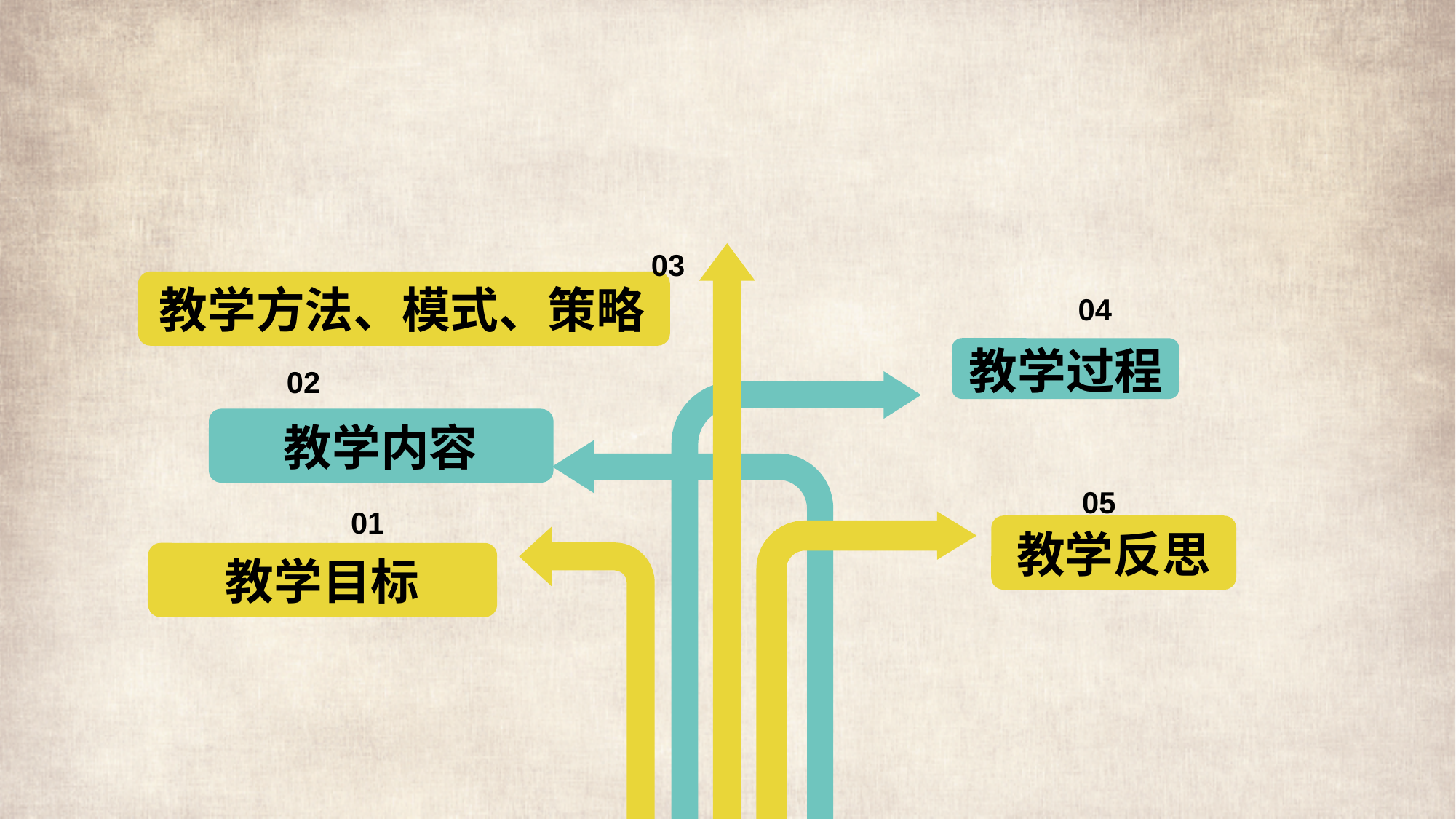

03

教学方法、模式、策略

04

教学过程
02

教学内容

05
01

教学反思

教学目标